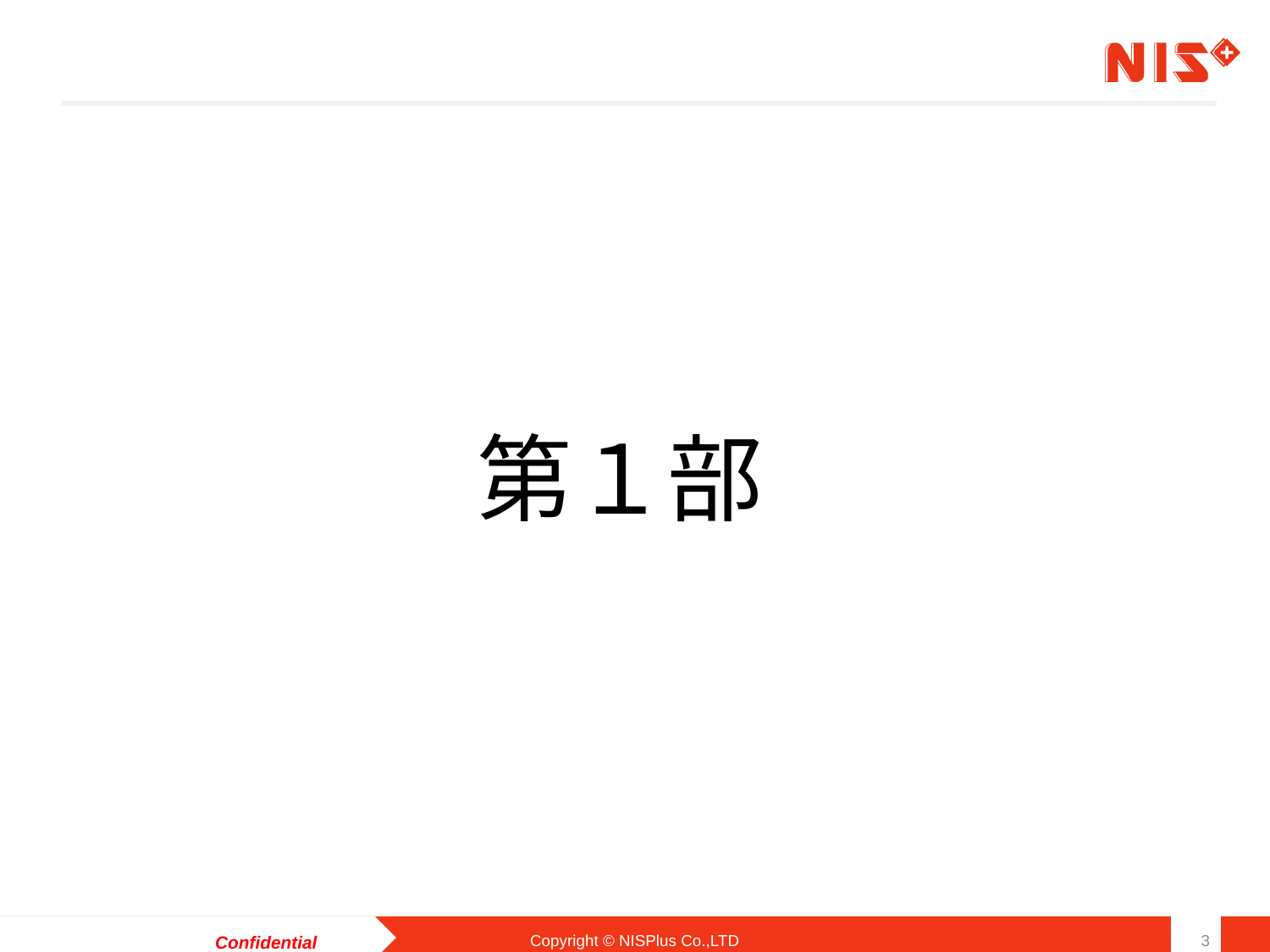

#
第１部
Copyright © NISPlus Co.,LTD
3